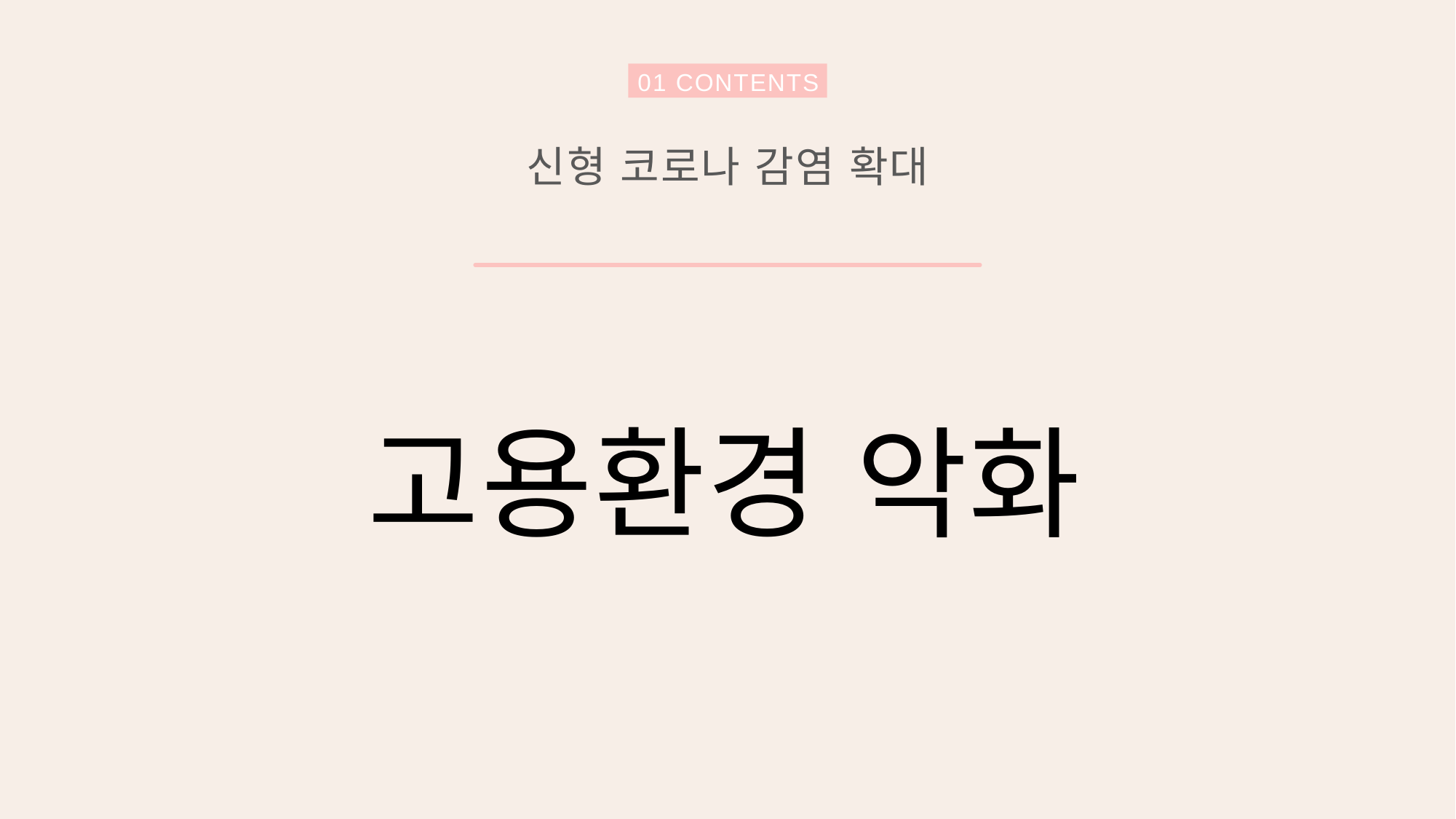

01 CONTENTS
신형 코로나 감염 확대
고용환경 악화